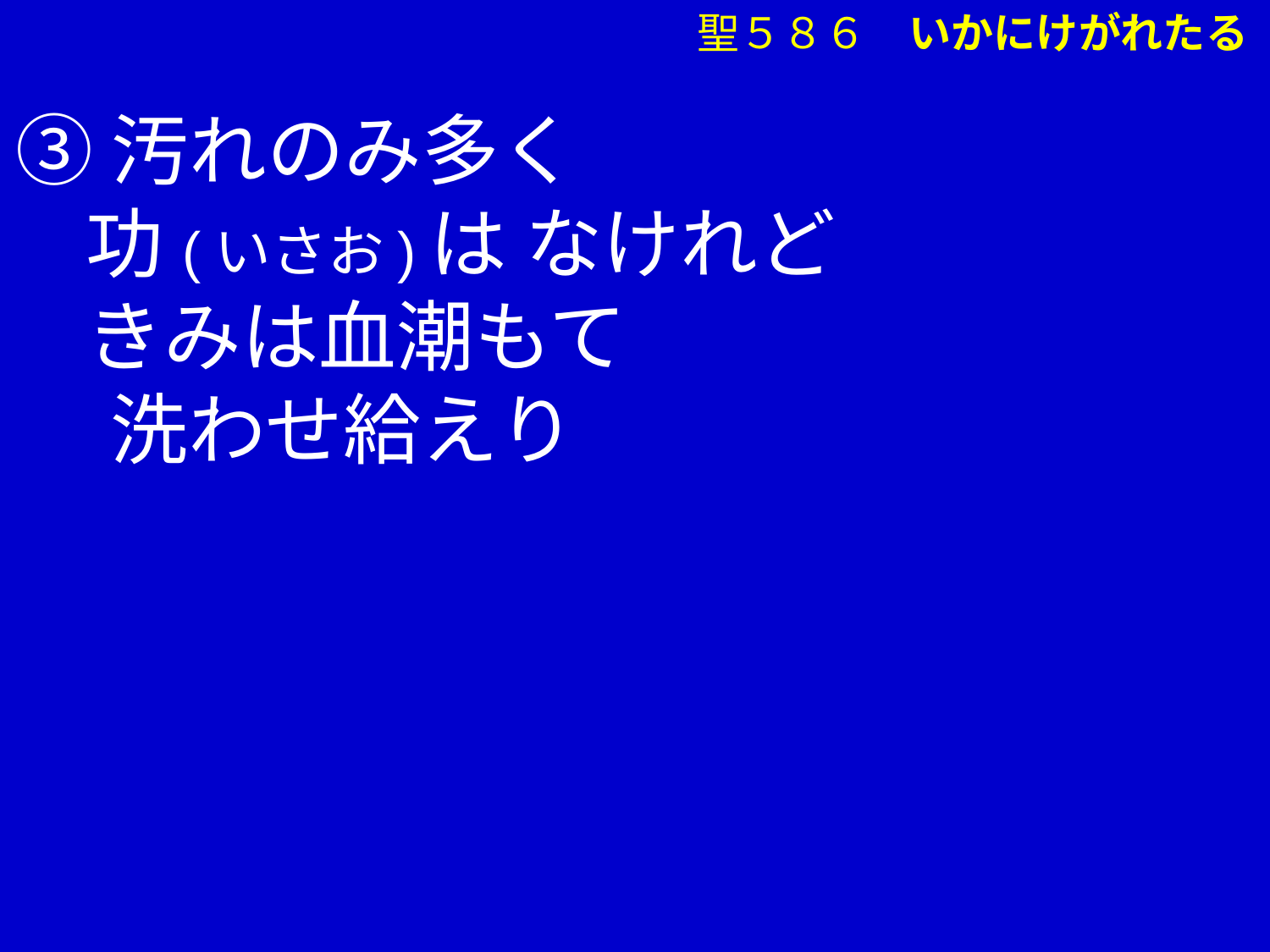

③汚れのみ多く
   功(いさお)は なけれど
   きみは血潮もて
　 洗わせ給えり

聖５８６　いかにけがれたる